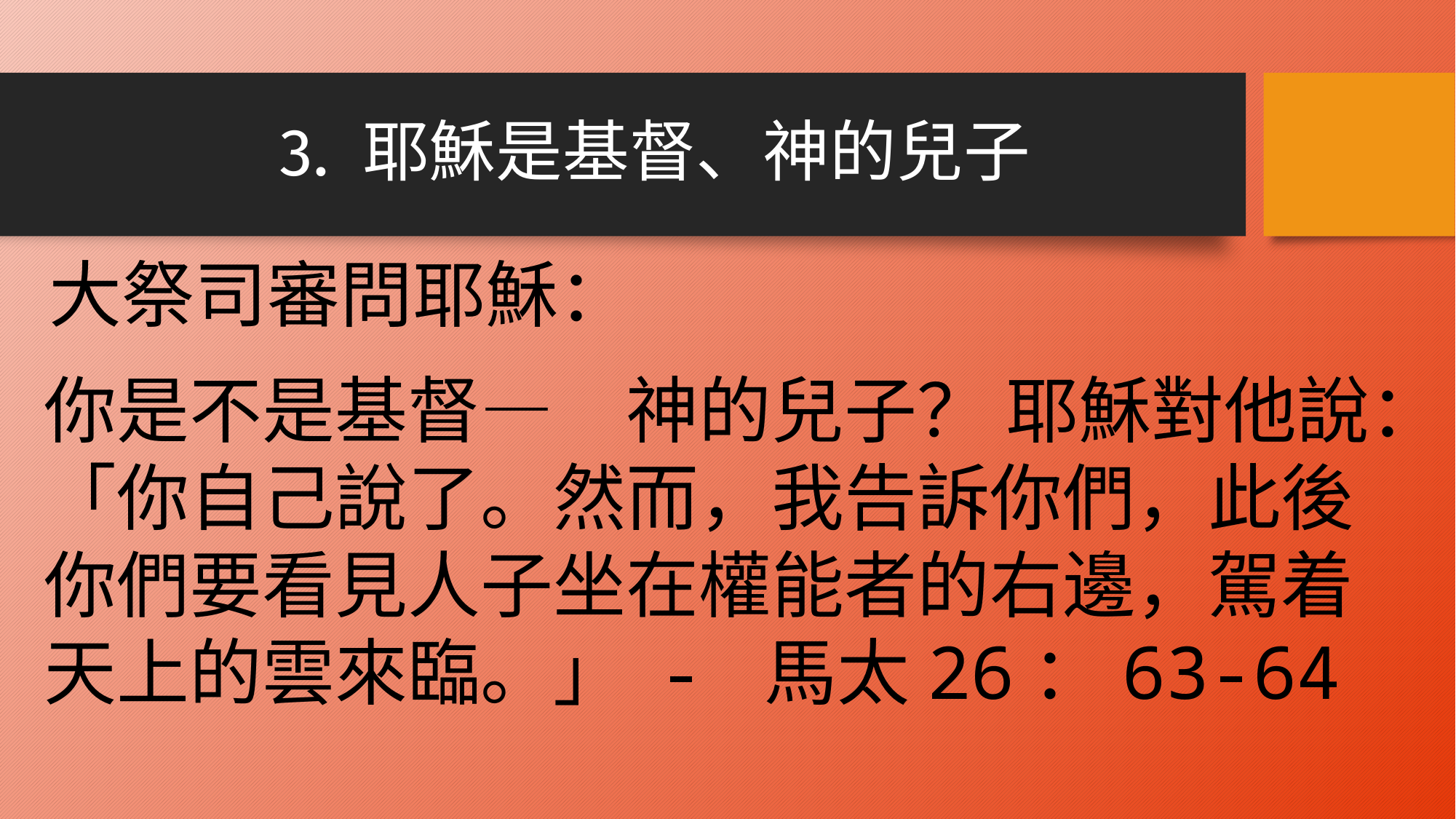

# 3. 耶穌是基督、神的兒子
大祭司審問耶穌：
你是不是基督—　神的兒子？ 耶穌對他說：「你自己說了。然而，我告訴你們，此後你們要看見人子坐在權能者的右邊，駕着天上的雲來臨。」 - 馬太26：63-64